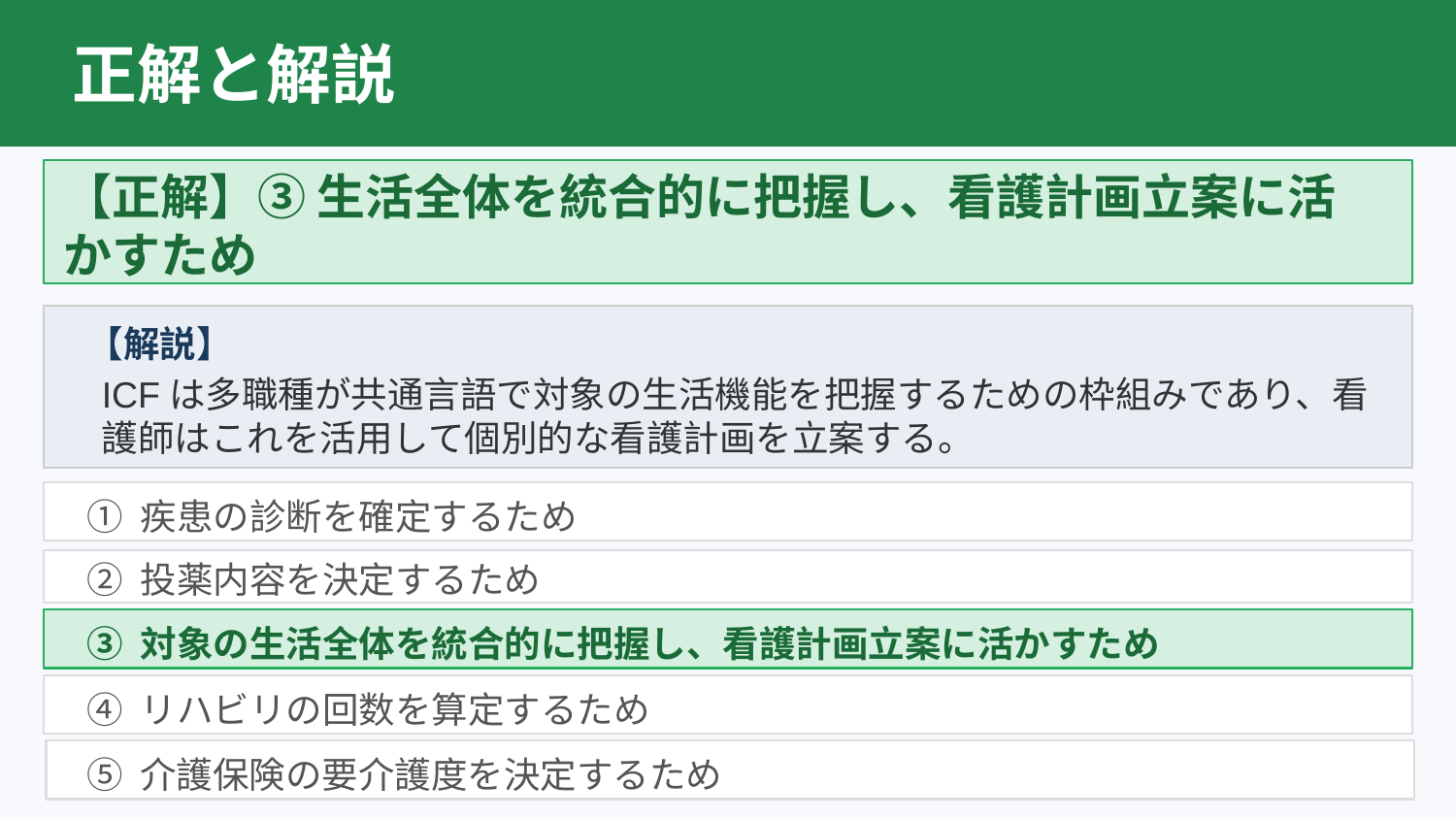

正解と解説

【正解】③ 生活全体を統合的に把握し、看護計画立案に活かすため

【解説】
ICFは多職種が共通言語で対象の生活機能を把握するための枠組みであり、看護師はこれを活用して個別的な看護計画を立案する。

① 疾患の診断を確定するため

② 投薬内容を決定するため

③ 対象の生活全体を統合的に把握し、看護計画立案に活かすため

④ リハビリの回数を算定するため

⑤ 介護保険の要介護度を決定するため